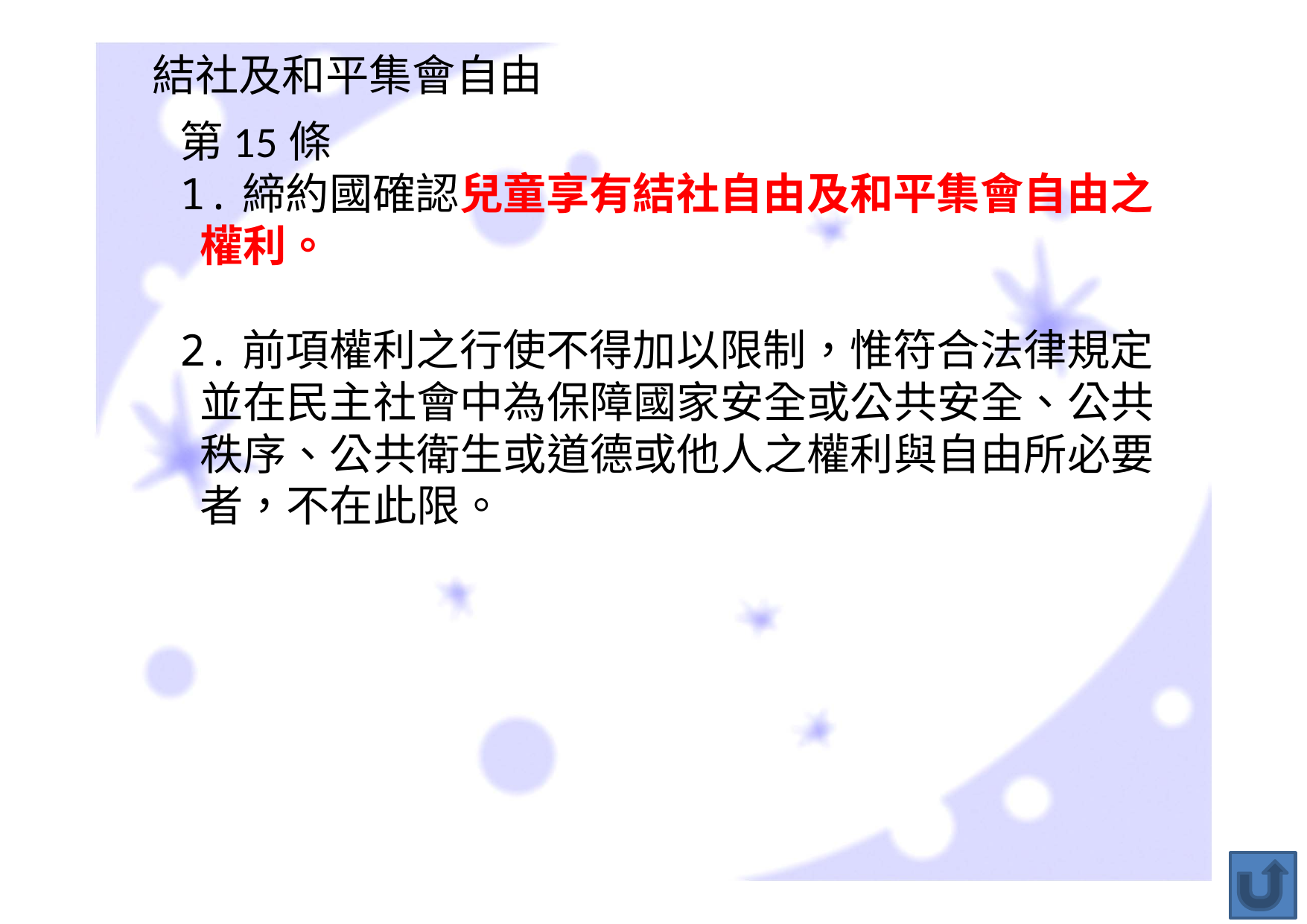

結社及和平集會自由
第15條
1.締約國確認兒童享有結社自由及和平集會自由之權利。

2.前項權利之行使不得加以限制，惟符合法律規定並在民主社會中為保障國家安全或公共安全、公共秩序、公共衛生或道德或他人之權利與自由所必要者，不在此限。